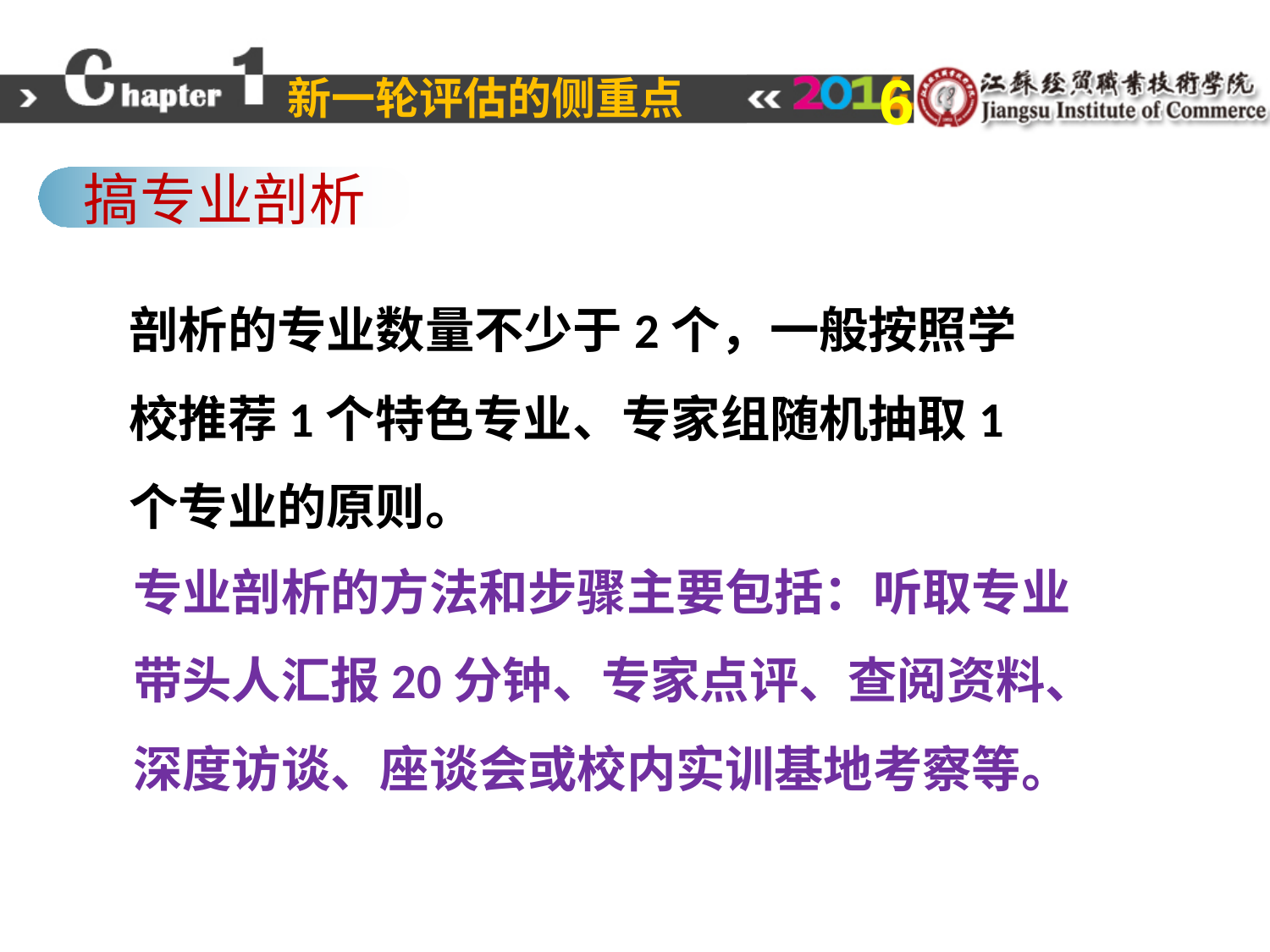

# 新一轮评估的侧重点
6
搞专业剖析
剖析的专业数量不少于2个，一般按照学校推荐1个特色专业、专家组随机抽取1个专业的原则。
专业剖析的方法和步骤主要包括：听取专业带头人汇报20分钟、专家点评、查阅资料、深度访谈、座谈会或校内实训基地考察等。